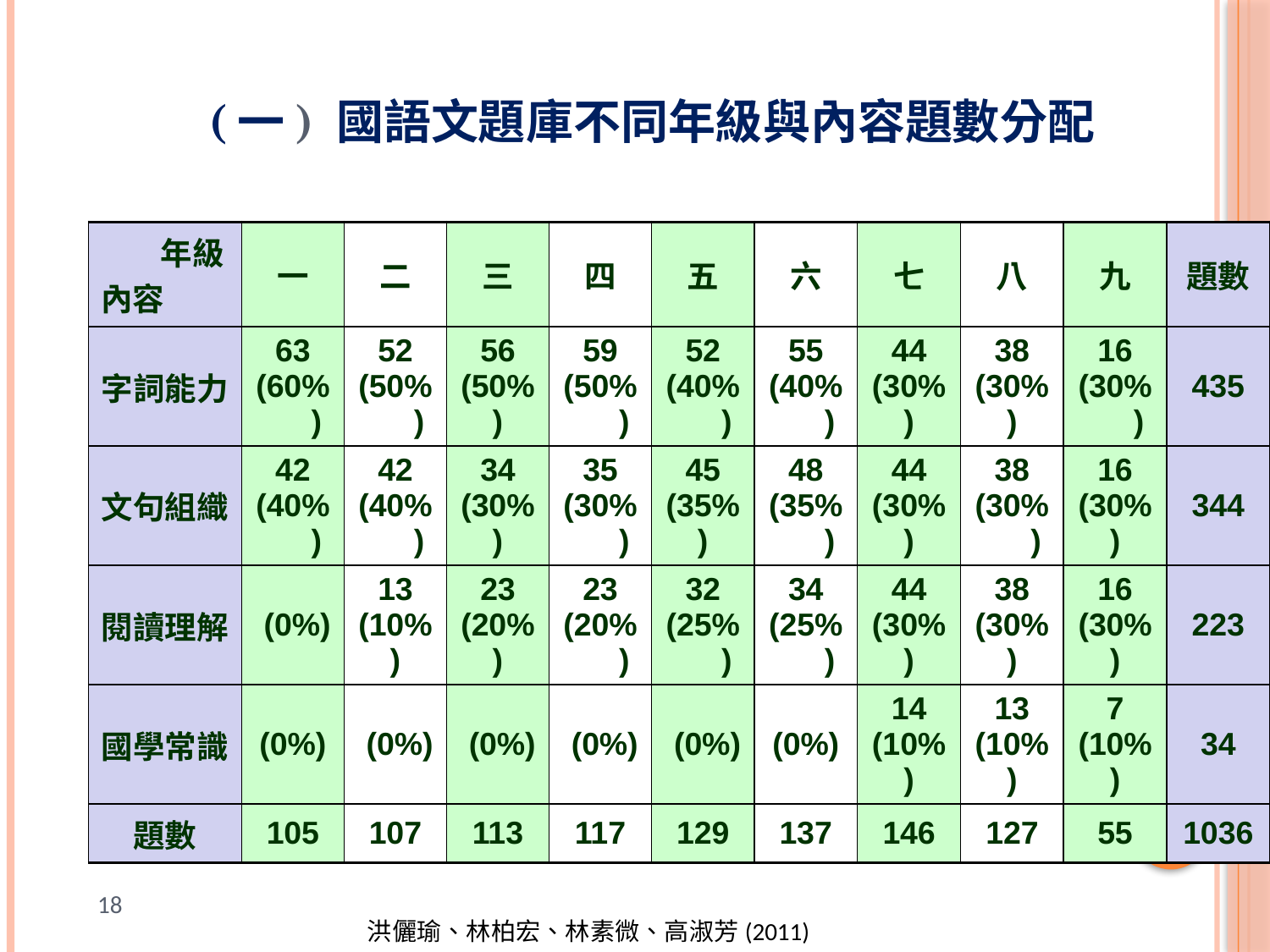

(一) 國語文題庫不同年級與內容題數分配
| 年級 內容 | 一 | 二 | 三 | 四 | 五 | 六 | 七 | 八 | 九 | 題數 |
| --- | --- | --- | --- | --- | --- | --- | --- | --- | --- | --- |
| 字詞能力 | 63 (60%) | 52 (50%) | 56 (50%) | 59 (50%) | 52 (40%) | 55 (40%) | 44 (30%) | 38 (30%) | 16 (30%) | 435 |
| 文句組織 | 42 (40%) | 42 (40%) | 34 (30%) | 35 (30%) | 45 (35%) | 48 (35%) | 44 (30%) | 38 (30%) | 16 (30%) | 344 |
| 閱讀理解 | (0%) | 13 (10%) | 23 (20%) | 23 (20%) | 32 (25%) | 34 (25%) | 44 (30%) | 38 (30%) | 16 (30%) | 223 |
| 國學常識 | (0%) | (0%) | (0%) | (0%) | (0%) | (0%) | 14 (10%) | 13 (10%) | 7 (10%) | 34 |
| 題數 | 105 | 107 | 113 | 117 | 129 | 137 | 146 | 127 | 55 | 1036 |
18

洪儷瑜、林柏宏、林素微、高淑芳(2011)